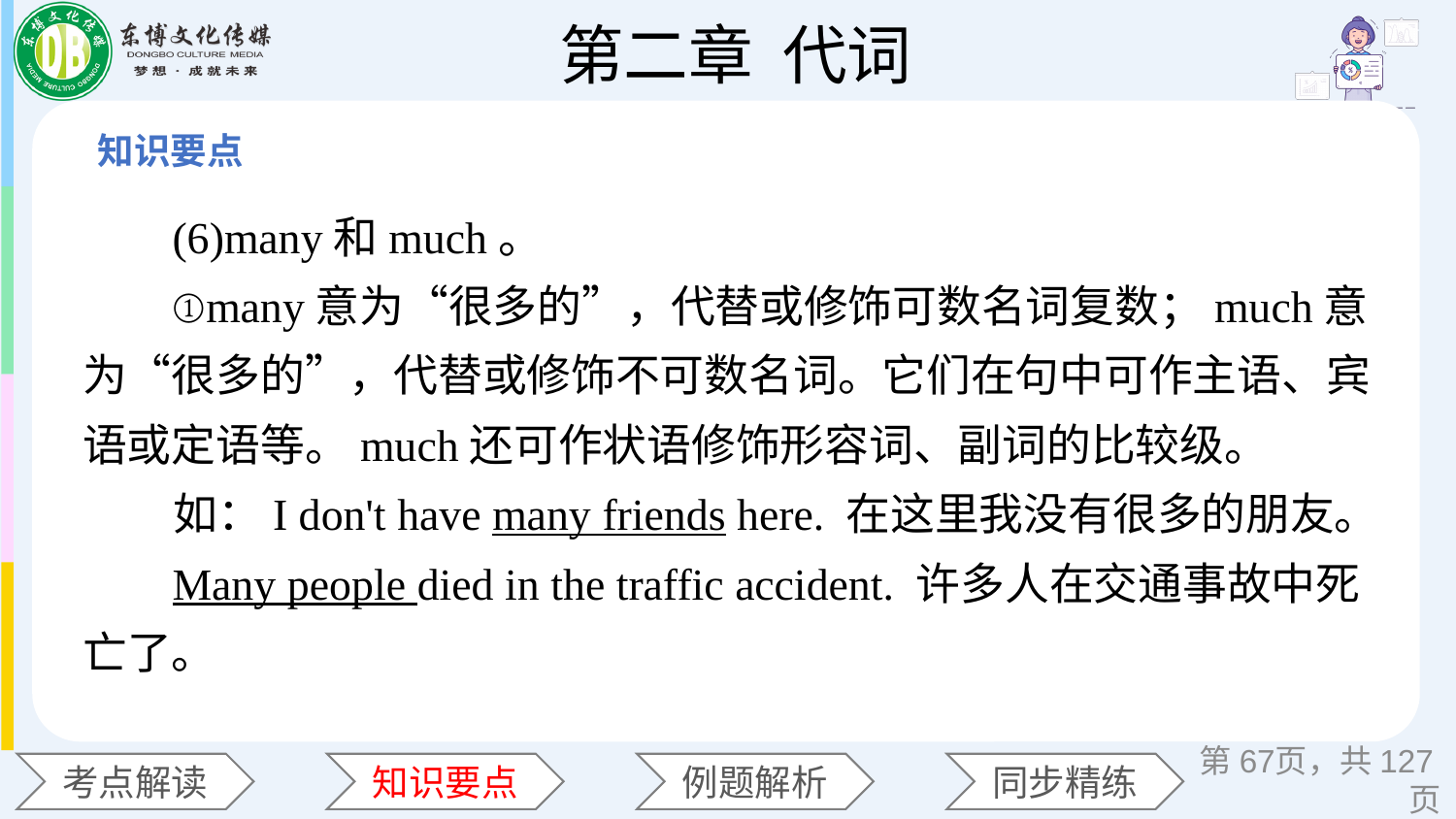

(6)many和much。
        ①many意为“很多的”，代替或修饰可数名词复数；much意为“很多的”，代替或修饰不可数名词。它们在句中可作主语、宾语或定语等。much还可作状语修饰形容词、副词的比较级。
        如：I don't have many friends here. 在这里我没有很多的朋友。
        Many people died in the traffic accident. 许多人在交通事故中死亡了。
第67页，共127页